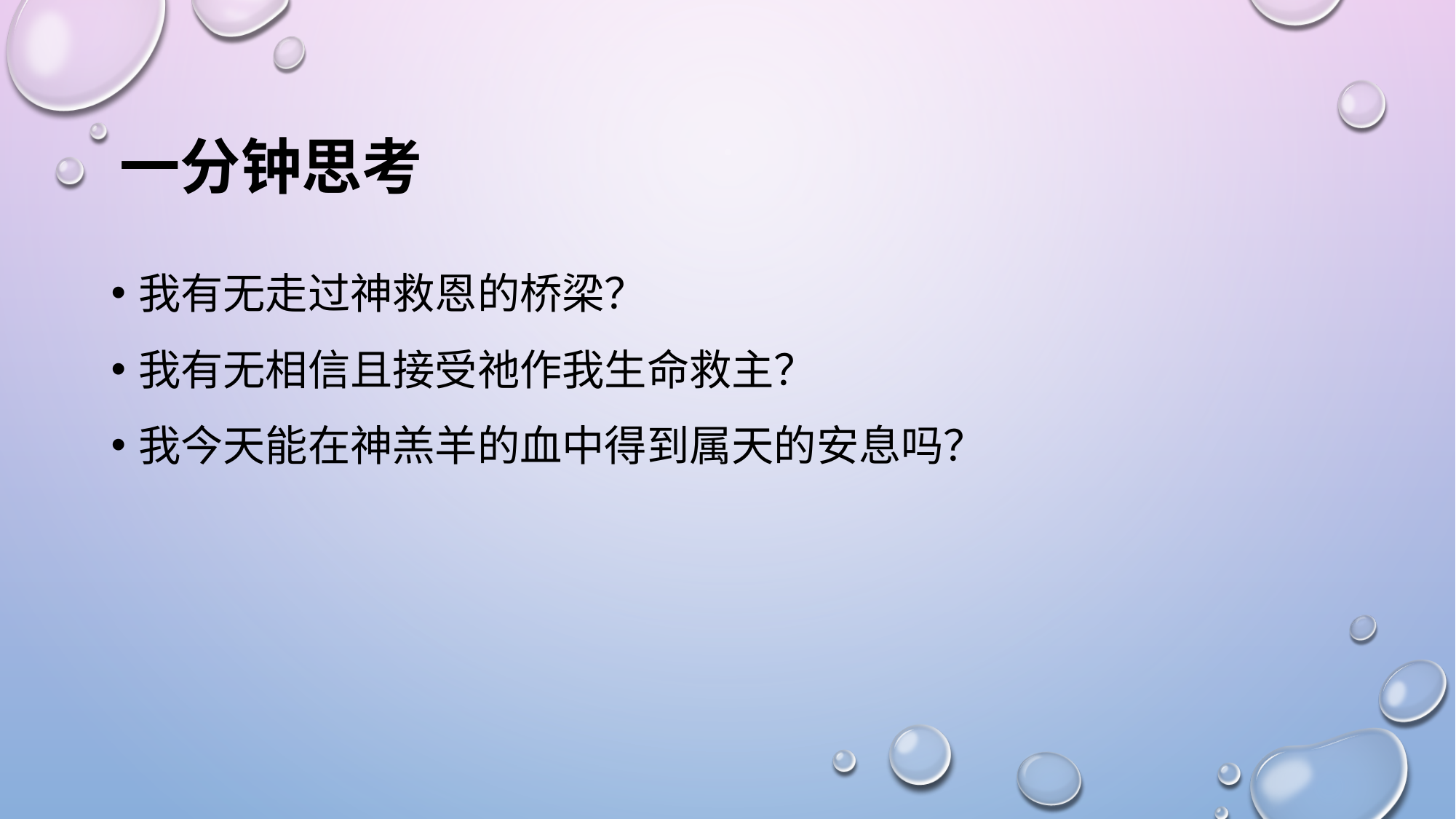

# 一分钟思考
我有无走过神救恩的桥梁？
我有无相信且接受祂作我生命救主？
我今天能在神羔羊的血中得到属天的安息吗？